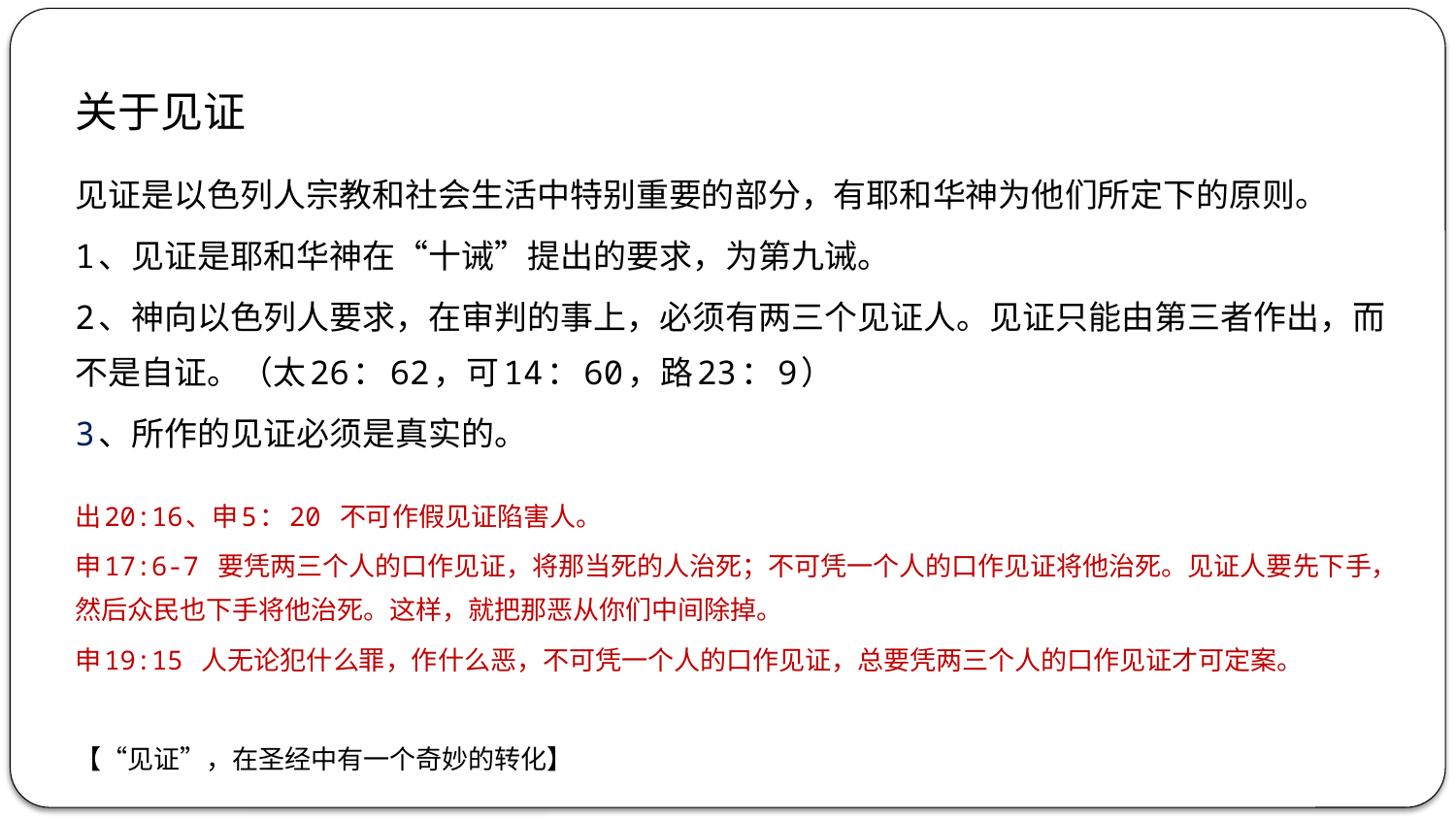

关于见证

见证是以色列人宗教和社会生活中特别重要的部分，有耶和华神为他们所定下的原则。
1、见证是耶和华神在“十诫”提出的要求，为第九诫。
2、神向以色列人要求，在审判的事上，必须有两三个见证人。见证只能由第三者作出，而不是自证。（太26：62，可14：60，路23：9）
3、所作的见证必须是真实的。

出20:16、申5：20 不可作假见证陷害人。
申17:6-7 要凭两三个人的口作见证，将那当死的人治死；不可凭一个人的口作见证将他治死。见证人要先下手，然后众民也下手将他治死。这样，就把那恶从你们中间除掉。
申19:15 人无论犯什么罪，作什么恶，不可凭一个人的口作见证，总要凭两三个人的口作见证才可定案。

【“见证”，在圣经中有一个奇妙的转化】